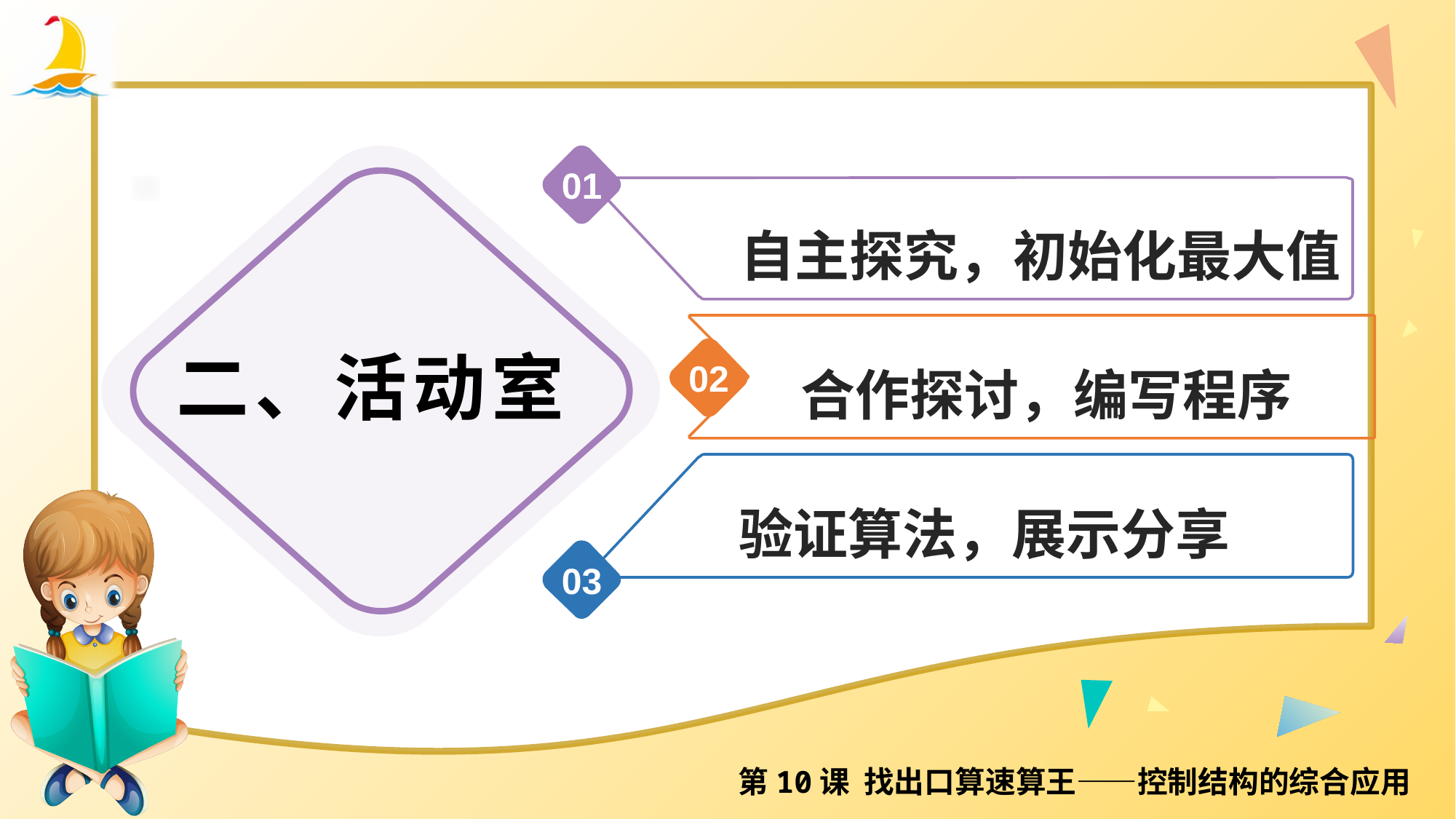

01

二、活动室
自主探究，初始化最大值
合作探讨，编写程序
验证算法，展示分享
02
03